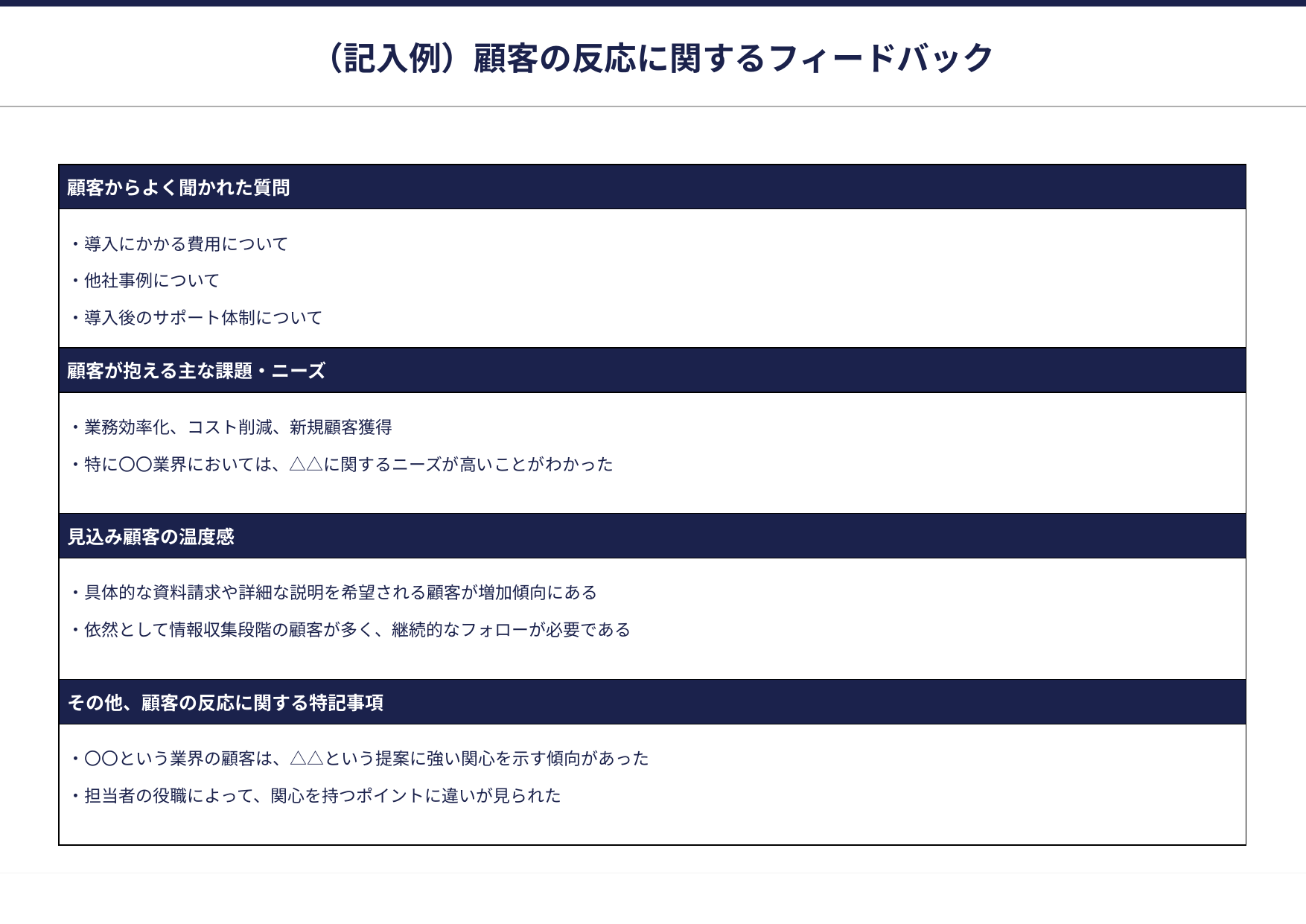

# （記入例）顧客の反応に関するフィードバック
| 顧客からよく聞かれた質問 |
| --- |
| ・導入にかかる費用について ・他社事例について ・導入後のサポート体制について |
| 顧客が抱える主な課題・ニーズ |
| ・業務効率化、コスト削減、新規顧客獲得 ・特に〇〇業界においては、△△に関するニーズが高いことがわかった |
| 見込み顧客の温度感 |
| ・具体的な資料請求や詳細な説明を希望される顧客が増加傾向にある ・依然として情報収集段階の顧客が多く、継続的なフォローが必要である |
| その他、顧客の反応に関する特記事項 |
| ・〇〇という業界の顧客は、△△という提案に強い関心を示す傾向があった ・担当者の役職によって、関心を持つポイントに違いが見られた |